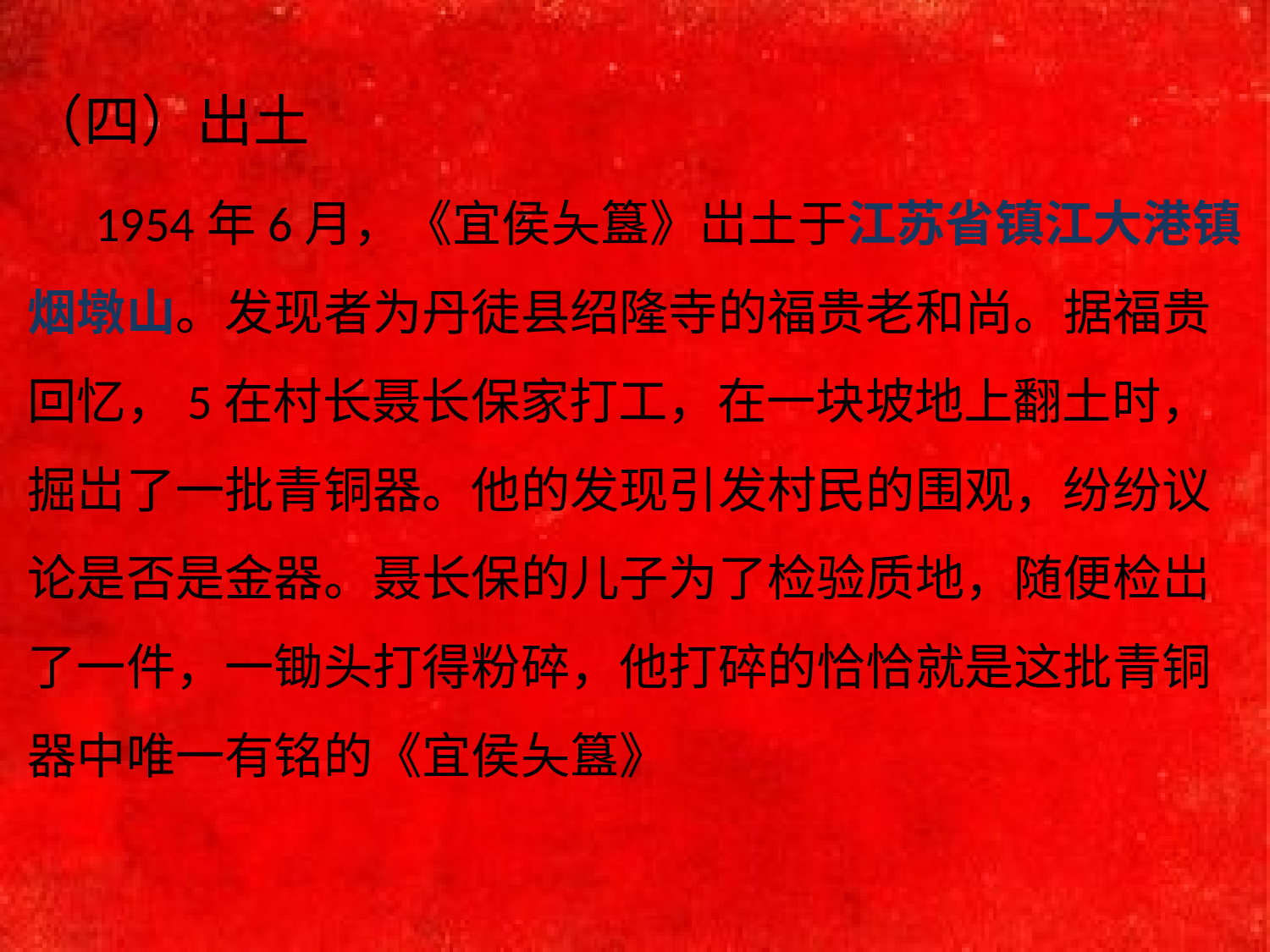

（四）出土
      1954年6月，《宜侯夨簋》岀土于江苏省镇江大港镇烟墩山。发现者为丹徒县绍隆寺的福贵老和尚。据福贵回忆，5在村长聂长保家打工，在一块坡地上翻土时，掘岀了一批青铜器。他的发现引发村民的围观，纷纷议论是否是金器。聂长保的儿子为了检验质地，随便检岀了一件，一锄头打得粉碎，他打碎的恰恰就是这批青铜器中唯一有铭的《宜侯夨簋》